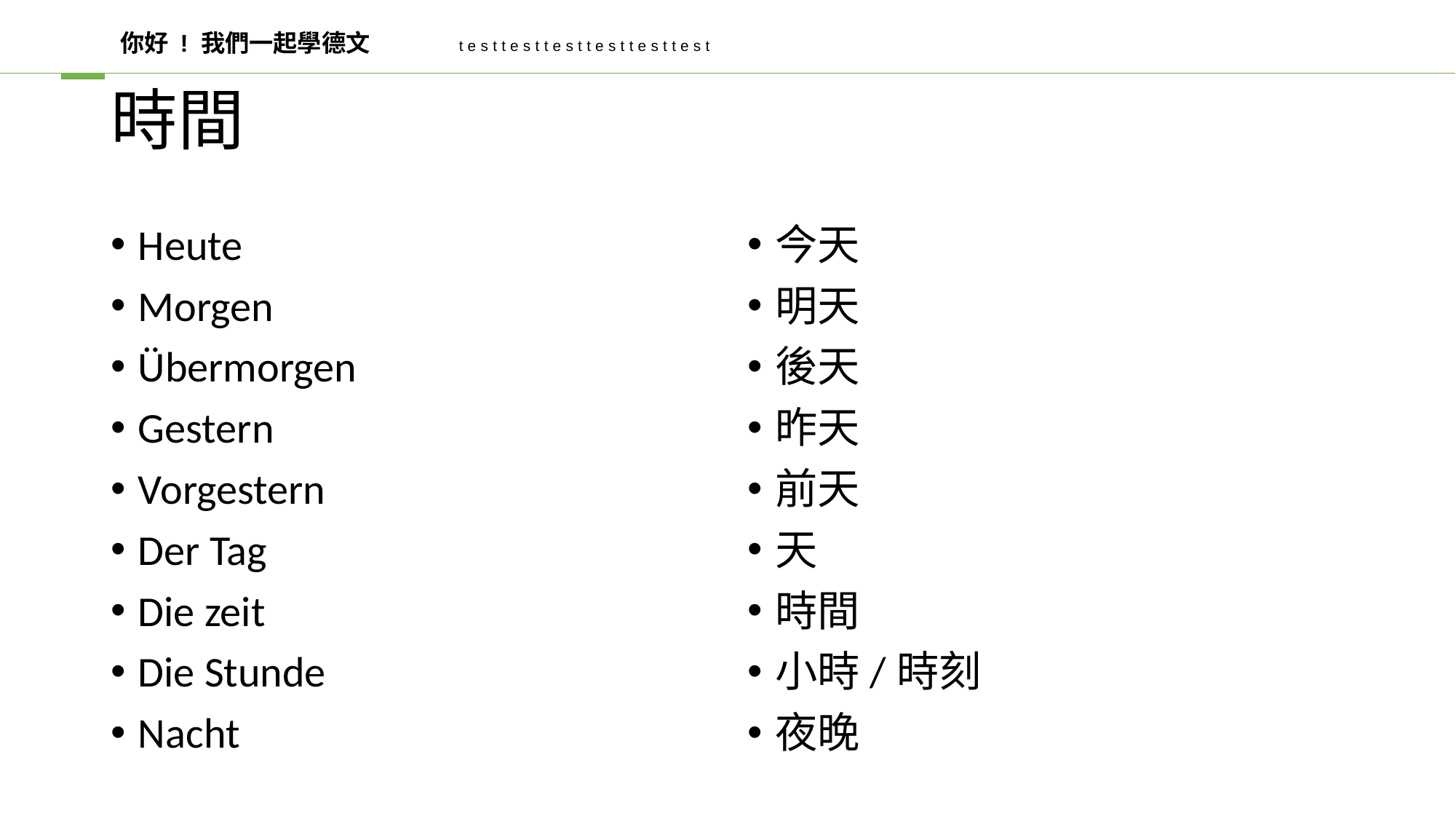

你好 ! 我們一起學德文
testtesttesttesttesttest

# 時間
Heute
Morgen
Übermorgen
Gestern
Vorgestern
Der Tag
Die zeit
Die Stunde
Nacht

今天
明天
後天
昨天
前天
天
時間
小時/時刻
夜晚